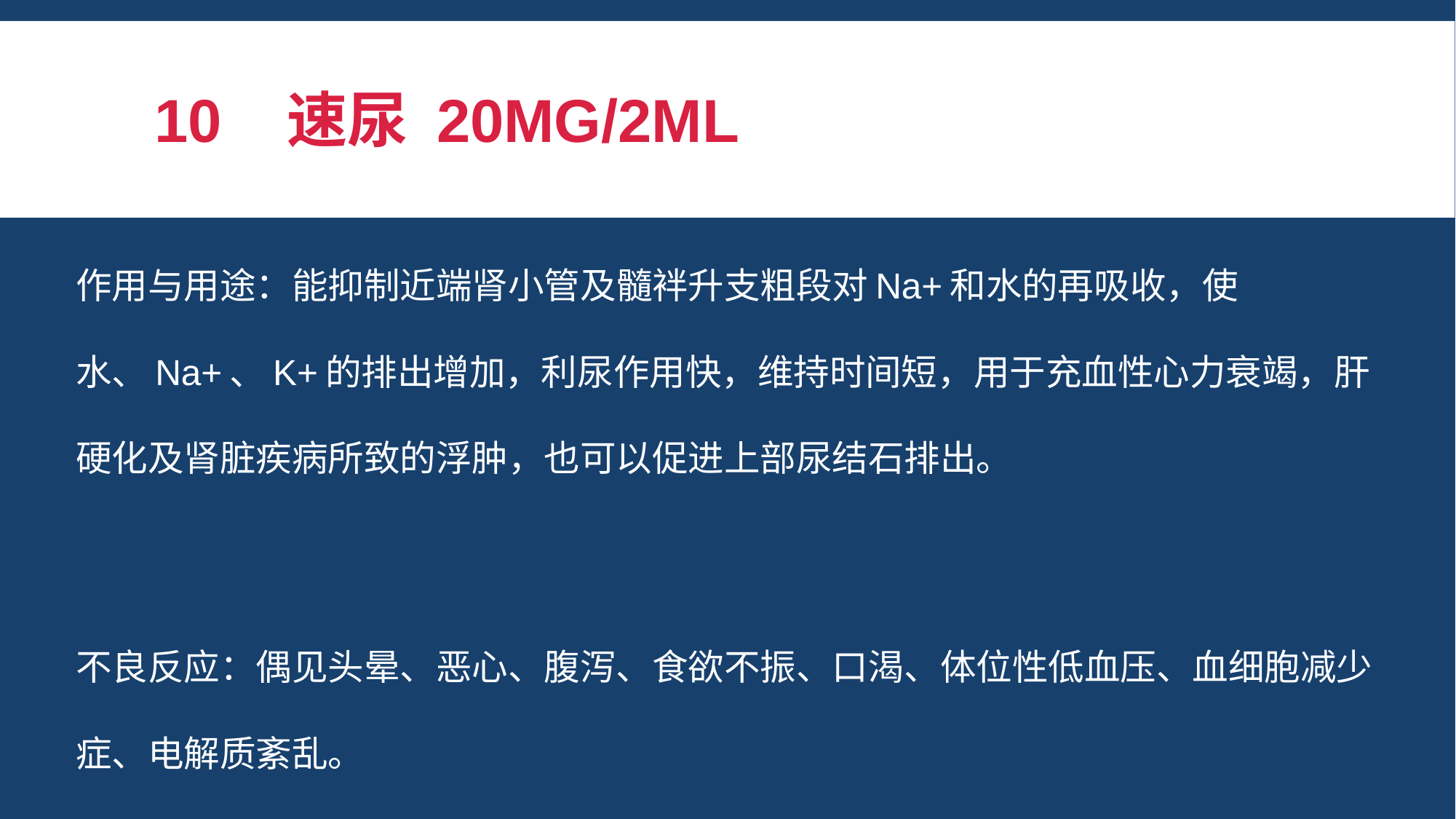

# 10   速尿 20mg/2ml
作用与用途：能抑制近端肾小管及髓袢升支粗段对Na+和水的再吸收，使水、Na+、K+的排出增加，利尿作用快，维持时间短，用于充血性心力衰竭，肝硬化及肾脏疾病所致的浮肿，也可以促进上部尿结石排出。

不良反应：偶见头晕、恶心、腹泻、食欲不振、口渴、体位性低血压、血细胞减少症、电解质紊乱。